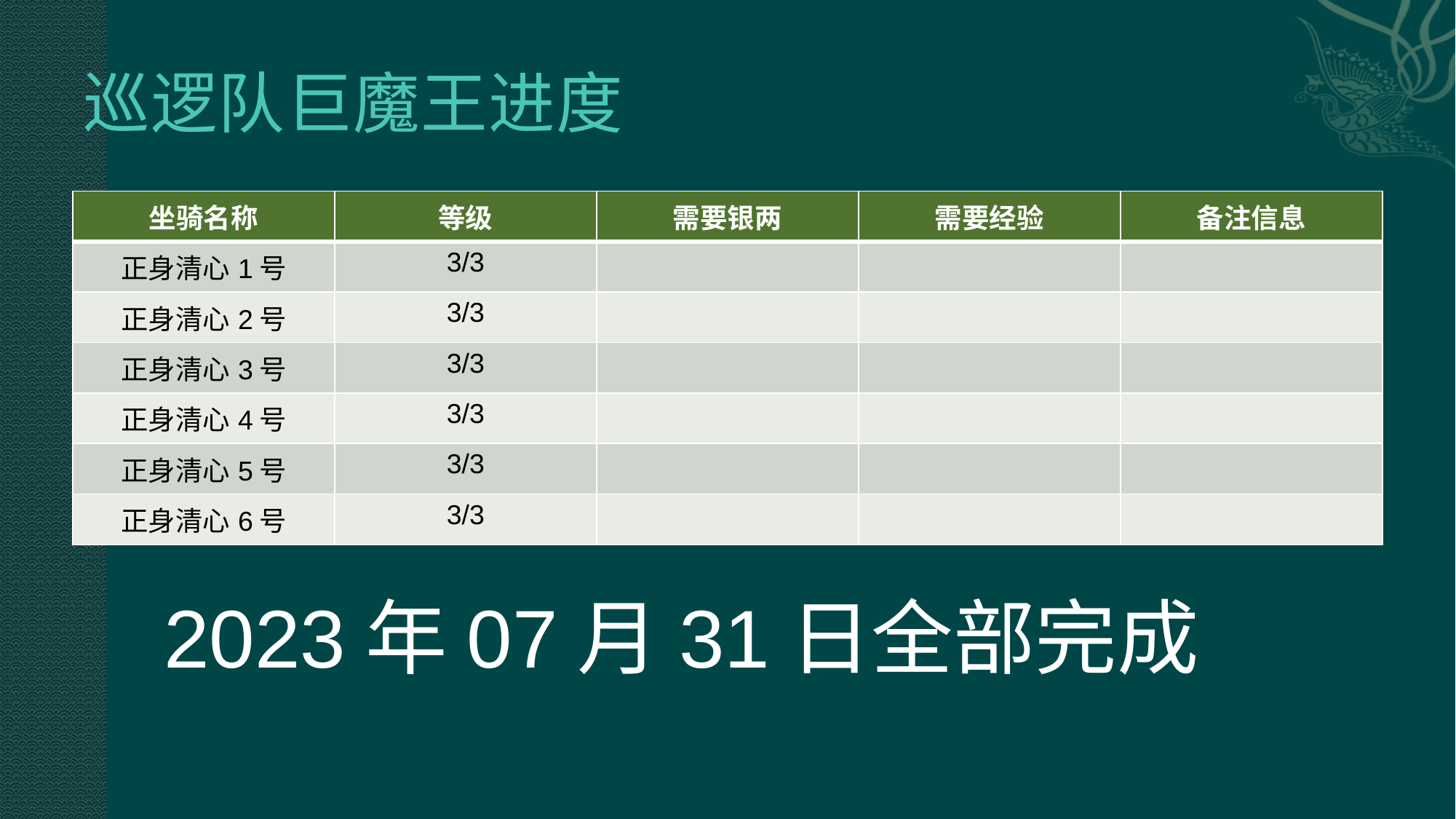

# 巡逻队巨魔王进度
| 坐骑名称 | 等级 | 需要银两 | 需要经验 | 备注信息 |
| --- | --- | --- | --- | --- |
| 正身清心1号 | 3/3 |  |  |  |
| 正身清心2号 | 3/3 |  |  |  |
| 正身清心3号 | 3/3 |  |  |  |
| 正身清心4号 | 3/3 |  |  |  |
| 正身清心5号 | 3/3 |  |  |  |
| 正身清心6号 | 3/3 |  |  |  |
2023年07月31日全部完成